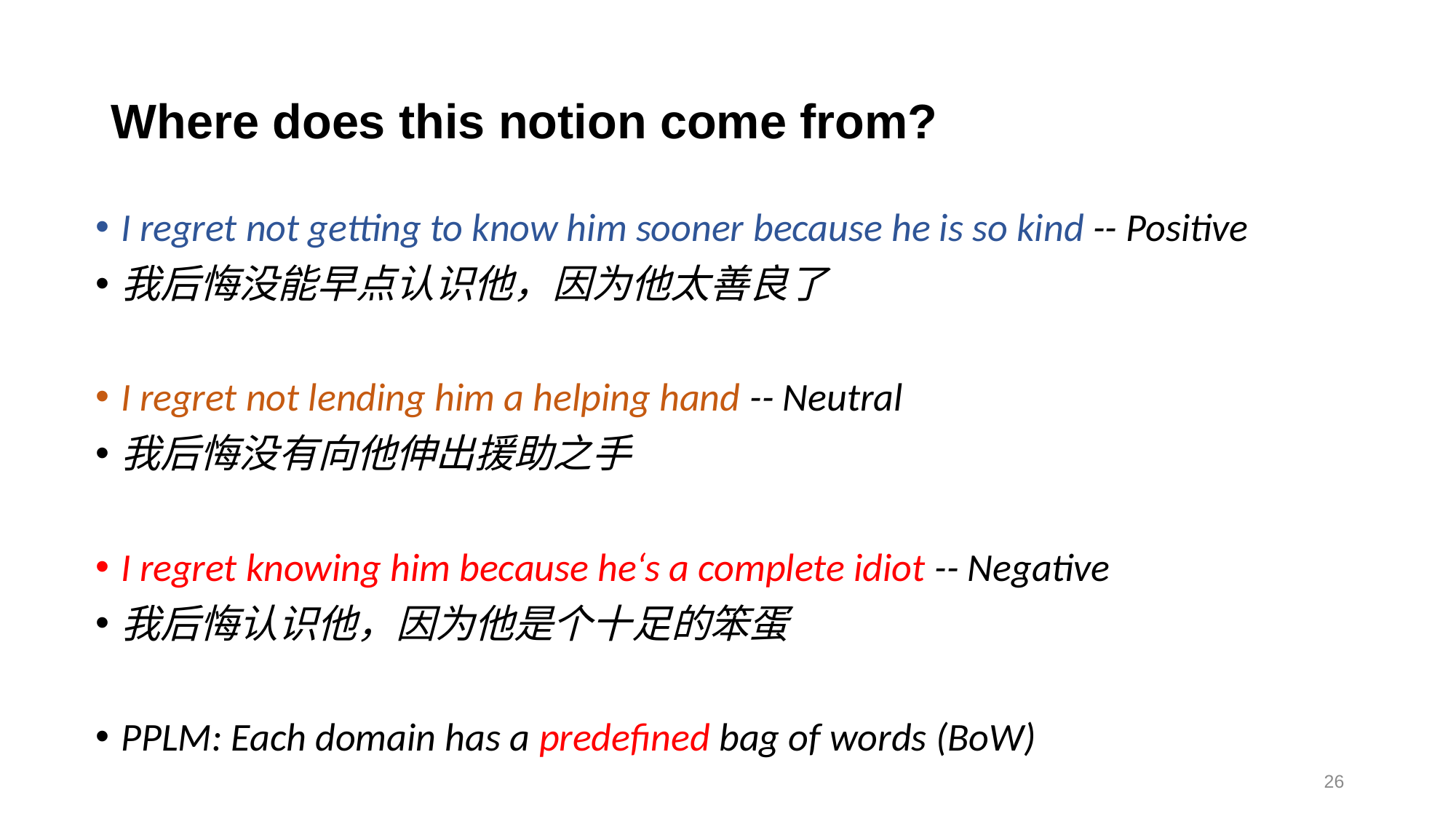

# Where does this notion come from?
I regret not getting to know him sooner because he is so kind -- Positive
我后悔没能早点认识他，因为他太善良了

I regret not lending him a helping hand -- Neutral
我后悔没有向他伸出援助之手

I regret knowing him because he‘s a complete idiot -- Negative
我后悔认识他，因为他是个十足的笨蛋

PPLM: Each domain has a predefined bag of words (BoW)

26